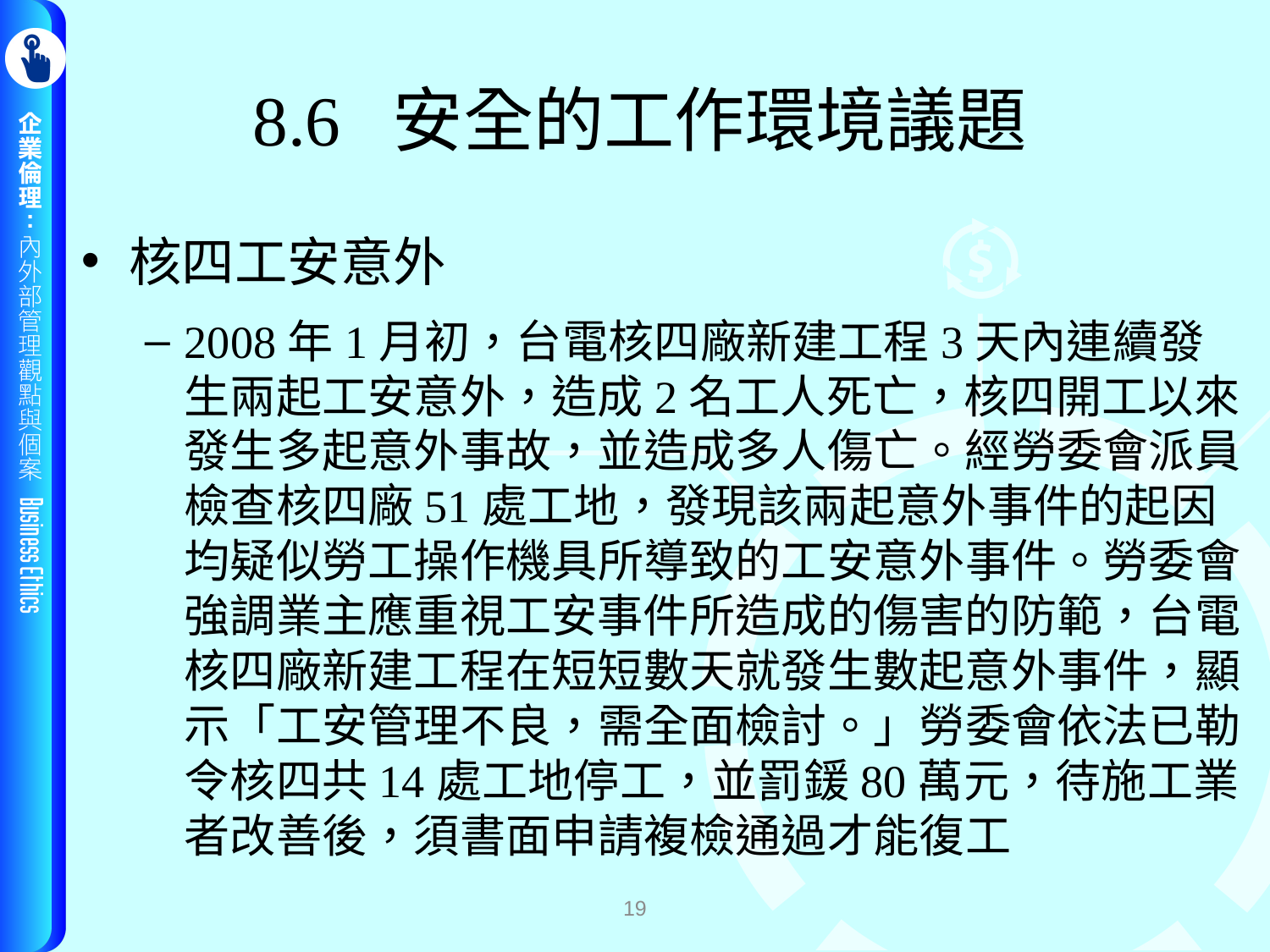

# 8.6  安全的工作環境議題
核四工安意外
2008年1月初，台電核四廠新建工程3天內連續發生兩起工安意外，造成2名工人死亡，核四開工以來發生多起意外事故，並造成多人傷亡。經勞委會派員檢查核四廠51處工地，發現該兩起意外事件的起因均疑似勞工操作機具所導致的工安意外事件。勞委會強調業主應重視工安事件所造成的傷害的防範，台電核四廠新建工程在短短數天就發生數起意外事件，顯示「工安管理不良，需全面檢討。」勞委會依法已勒令核四共14處工地停工，並罰鍰80萬元，待施工業者改善後，須書面申請複檢通過才能復工
19